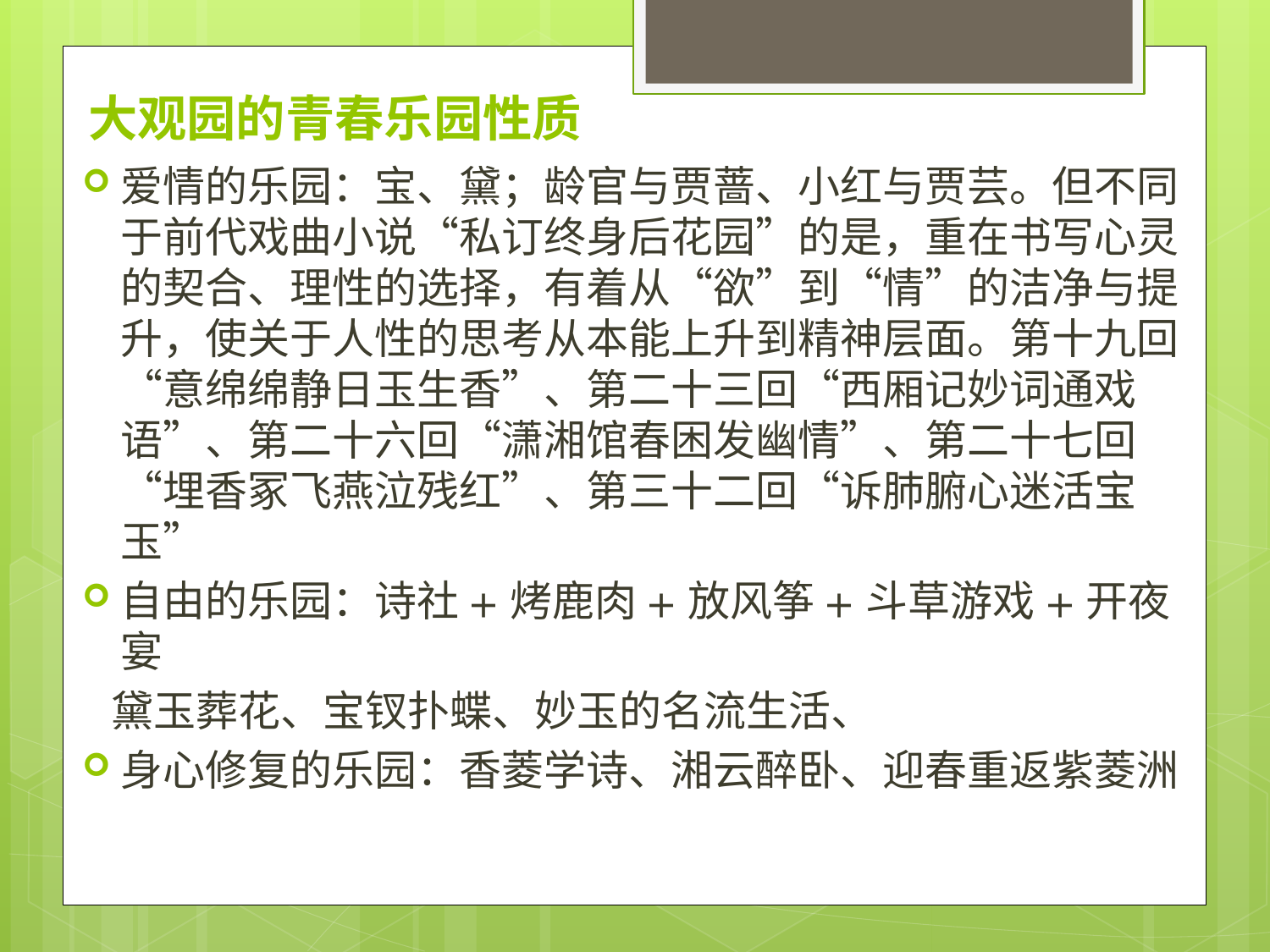

# 大观园的青春乐园性质
爱情的乐园：宝、黛；龄官与贾蔷、小红与贾芸。但不同于前代戏曲小说“私订终身后花园”的是，重在书写心灵的契合、理性的选择，有着从“欲”到“情”的洁净与提升，使关于人性的思考从本能上升到精神层面。第十九回“意绵绵静日玉生香”、第二十三回“西厢记妙词通戏语”、第二十六回“潇湘馆春困发幽情”、第二十七回“埋香冢飞燕泣残红”、第三十二回“诉肺腑心迷活宝玉”
自由的乐园：诗社+烤鹿肉+放风筝+斗草游戏+开夜宴
  黛玉葬花、宝钗扑蝶、妙玉的名流生活、
身心修复的乐园：香菱学诗、湘云醉卧、迎春重返紫菱洲